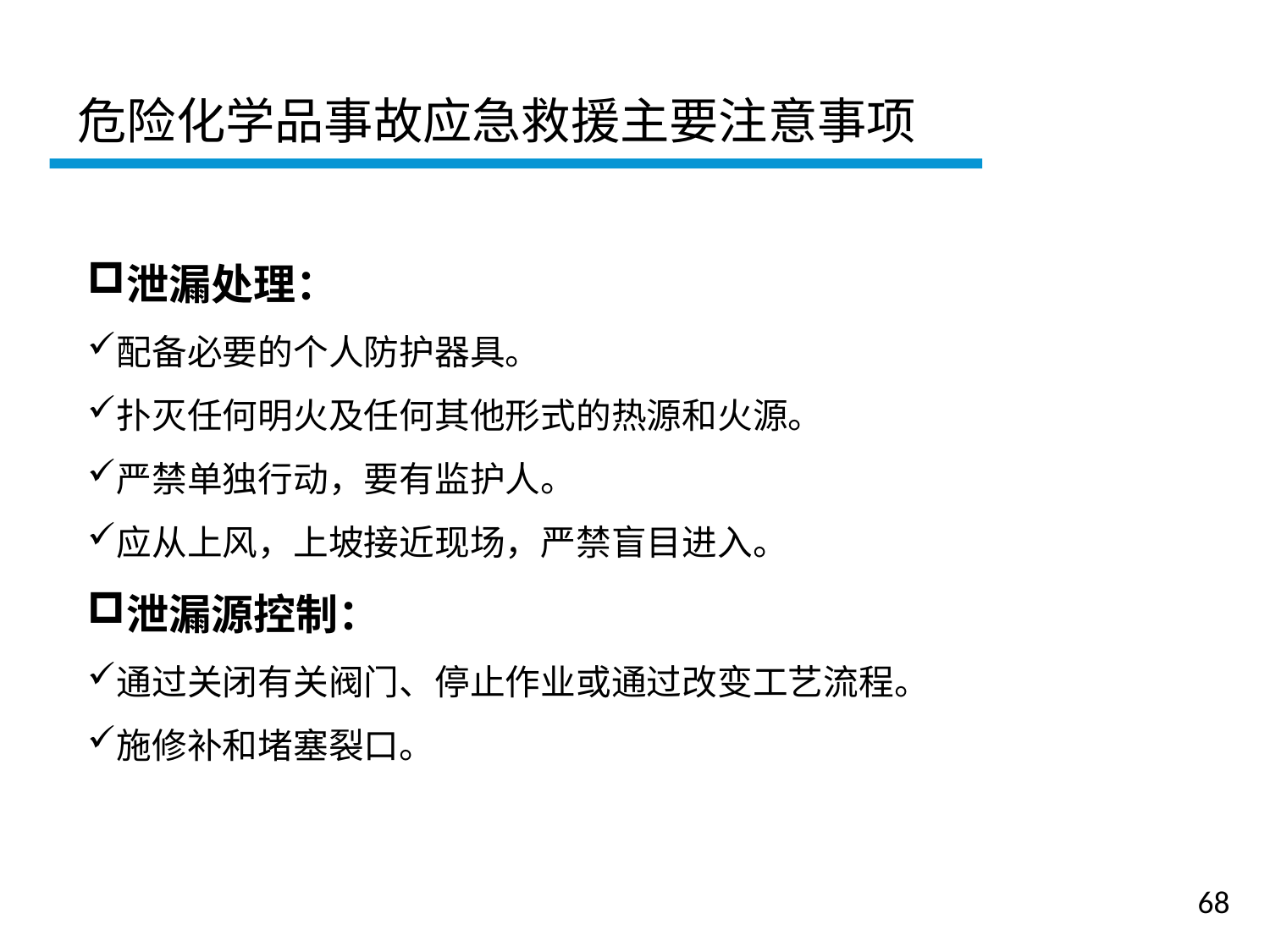

危险化学品事故应急救援主要注意事项
泄漏处理：
配备必要的个人防护器具。
扑灭任何明火及任何其他形式的热源和火源。
严禁单独行动，要有监护人。
应从上风，上坡接近现场，严禁盲目进入。
泄漏源控制：
通过关闭有关阀门、停止作业或通过改变工艺流程。
施修补和堵塞裂口。
一